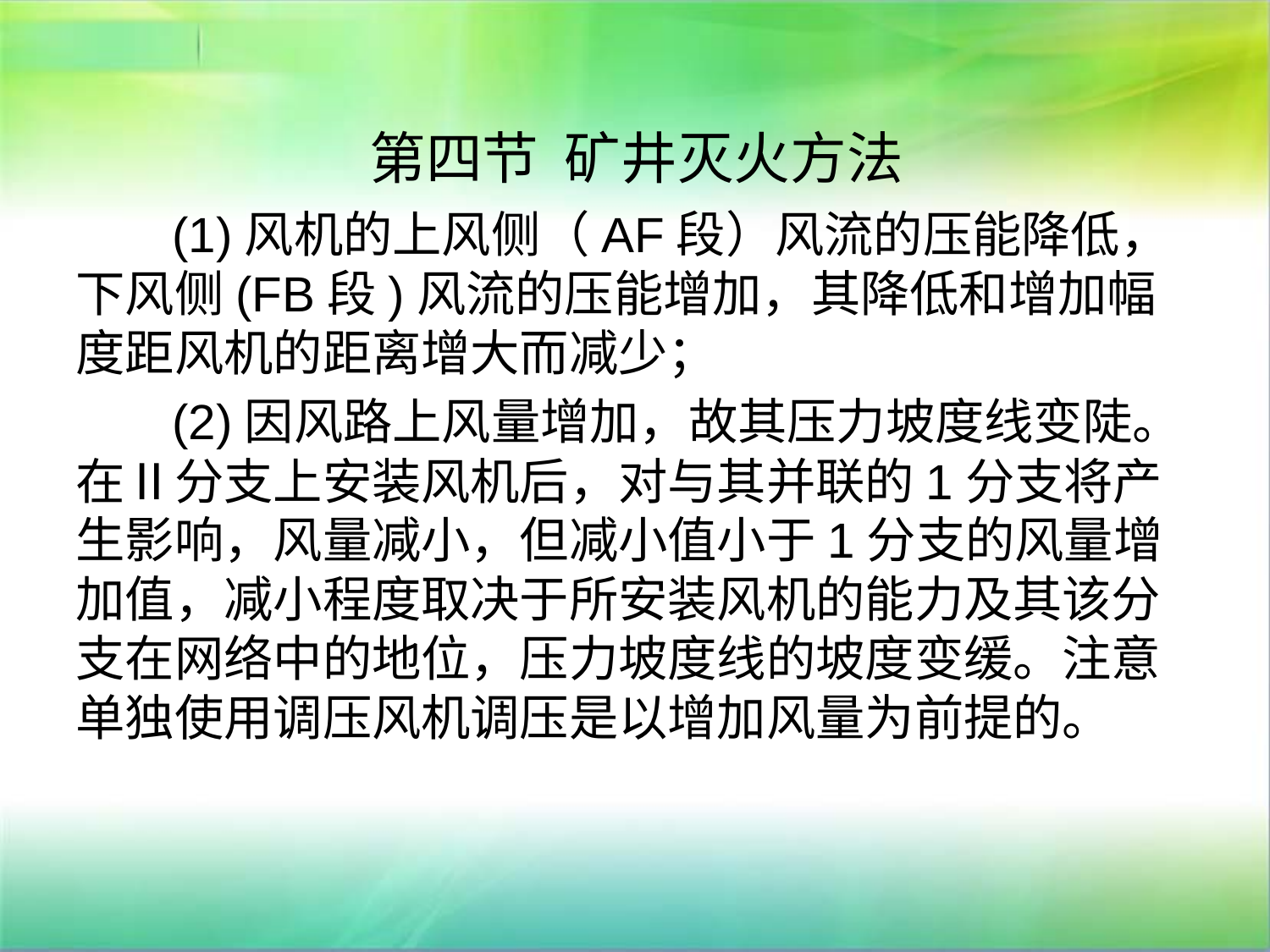

# 第四节  矿井灭火方法
       (1)风机的上风侧（AF段）风流的压能降低，下风侧(FB段)风流的压能增加，其降低和增加幅度距风机的距离增大而减少；
       (2)因风路上风量增加，故其压力坡度线变陡。在Ⅱ分支上安装风机后，对与其并联的1分支将产生影响，风量减小，但减小值小于1分支的风量增加值，减小程度取决于所安装风机的能力及其该分支在网络中的地位，压力坡度线的坡度变缓。注意单独使用调压风机调压是以增加风量为前提的。